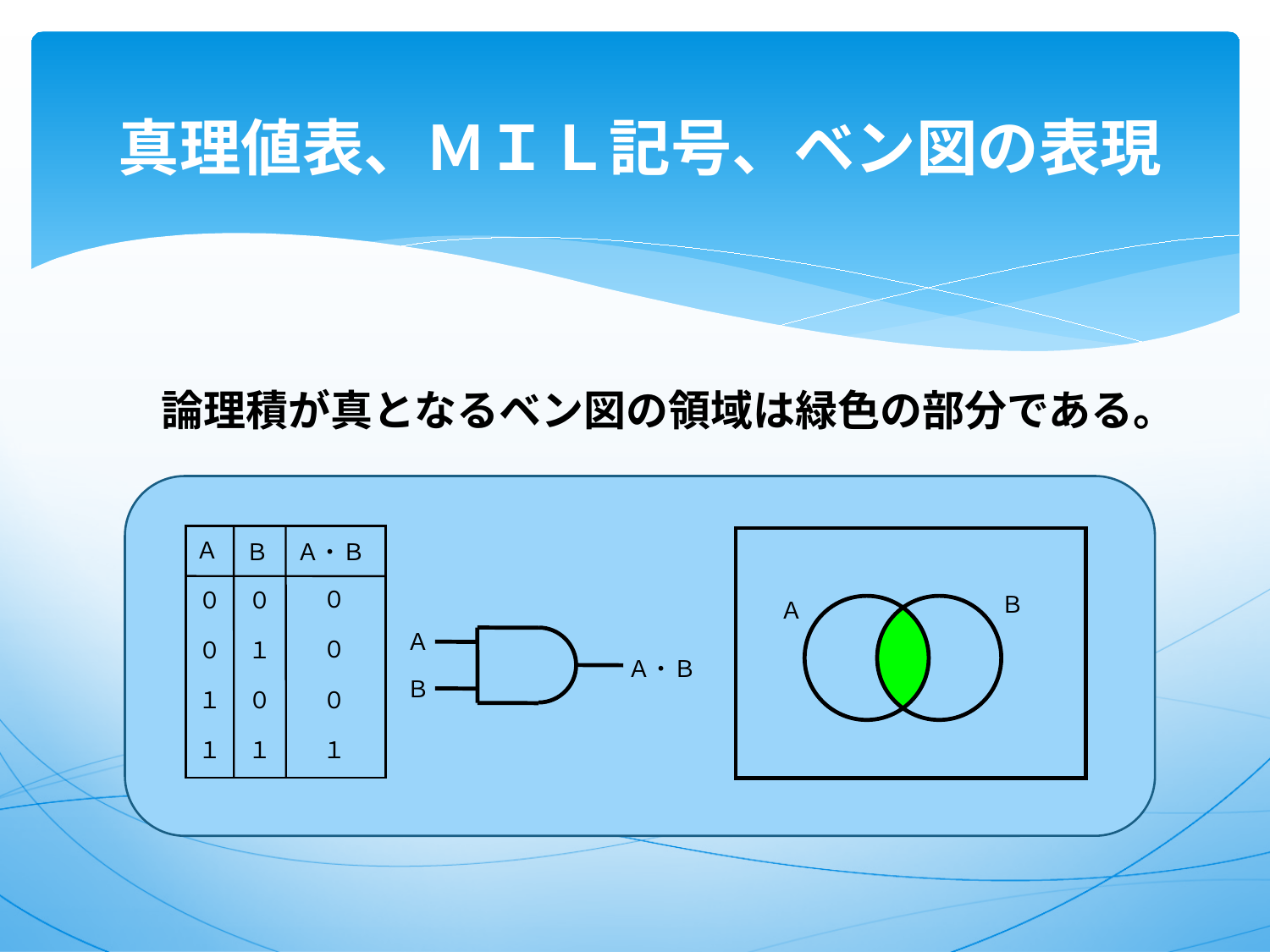

# 真理値表、ＭＩＬ記号、ベン図の表現
　論理積が真となるベン図の領域は緑色の部分である。

Ａ
Ｂ
Ａ・Ｂ

０
０
０
Ｂ

Ａ

Ａ
０
０
１
Ａ・Ｂ
Ｂ
０
１
０
１
１
１